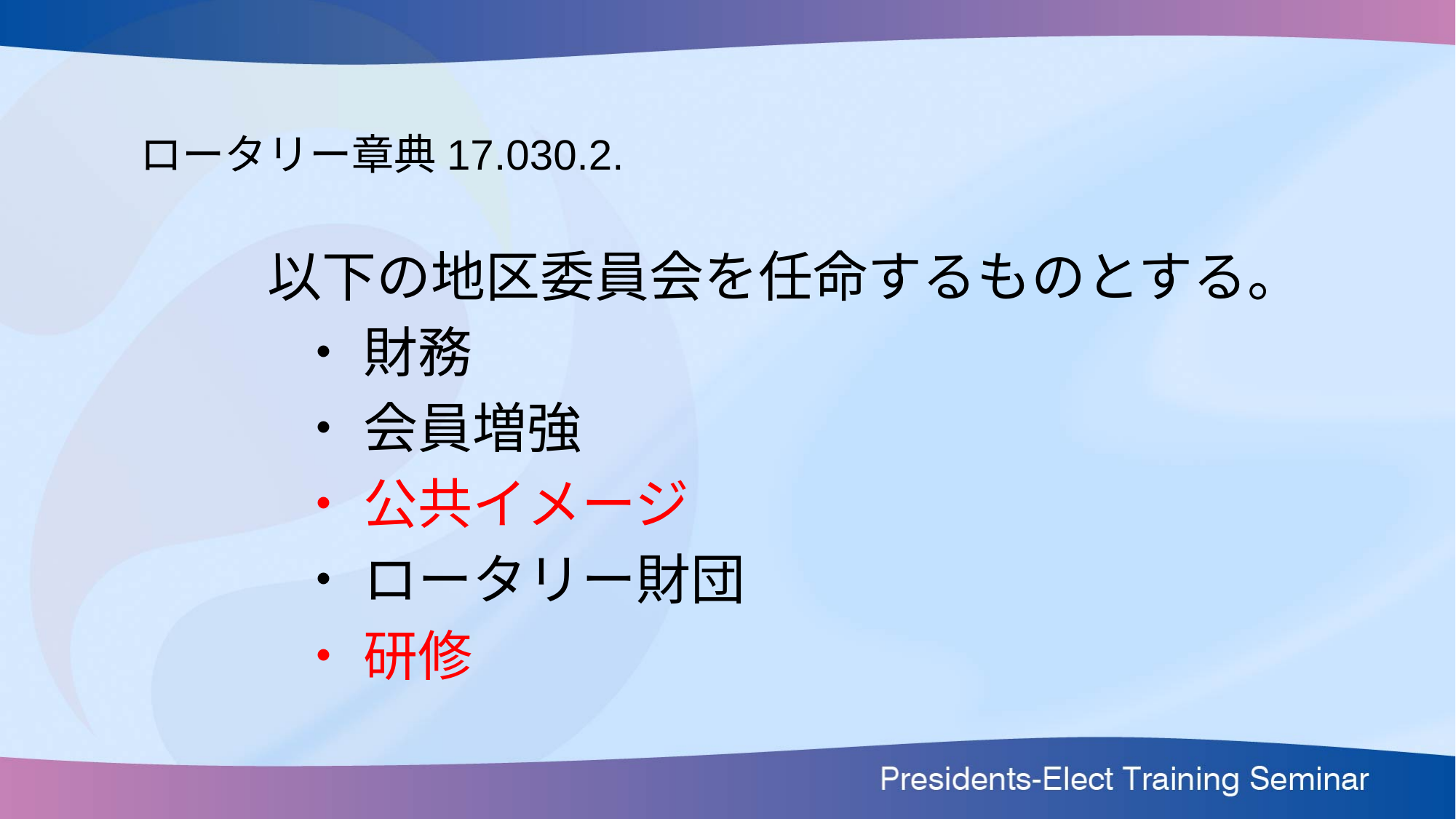

ロータリー章典17.030.2.
 以下の地区委員会を任命するものとする。
・ 財務
・ 会員増強
・ 公共イメージ
・ ロータリー財団
・ 研修